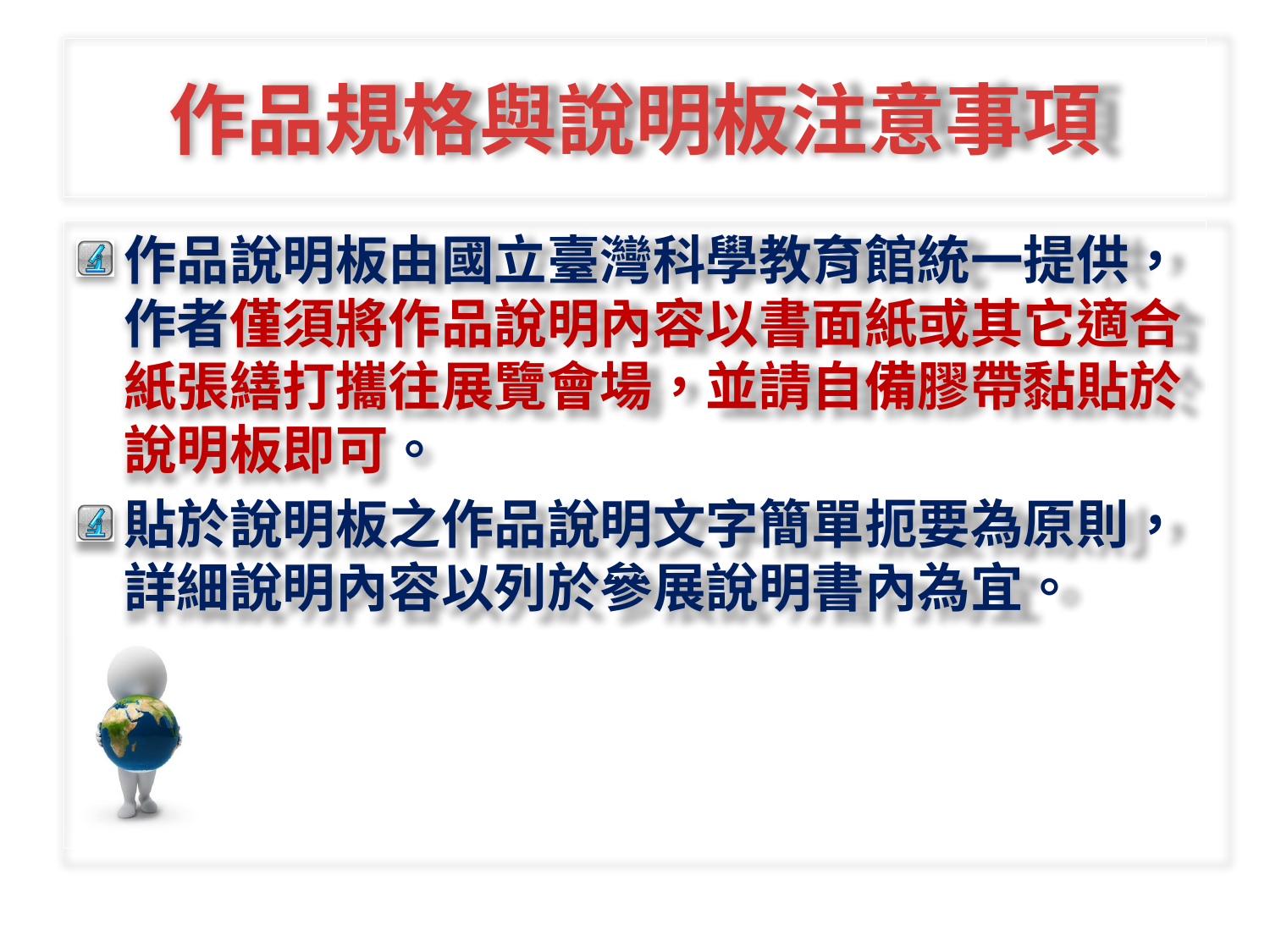

# 作品規格與說明板注意事項
作品說明板由國立臺灣科學教育館統一提供，作者僅須將作品說明內容以書面紙或其它適合紙張繕打攜往展覽會場，並請自備膠帶黏貼於說明板即可。
貼於說明板之作品說明文字簡單扼要為原則，詳細說明內容以列於參展說明書內為宜。